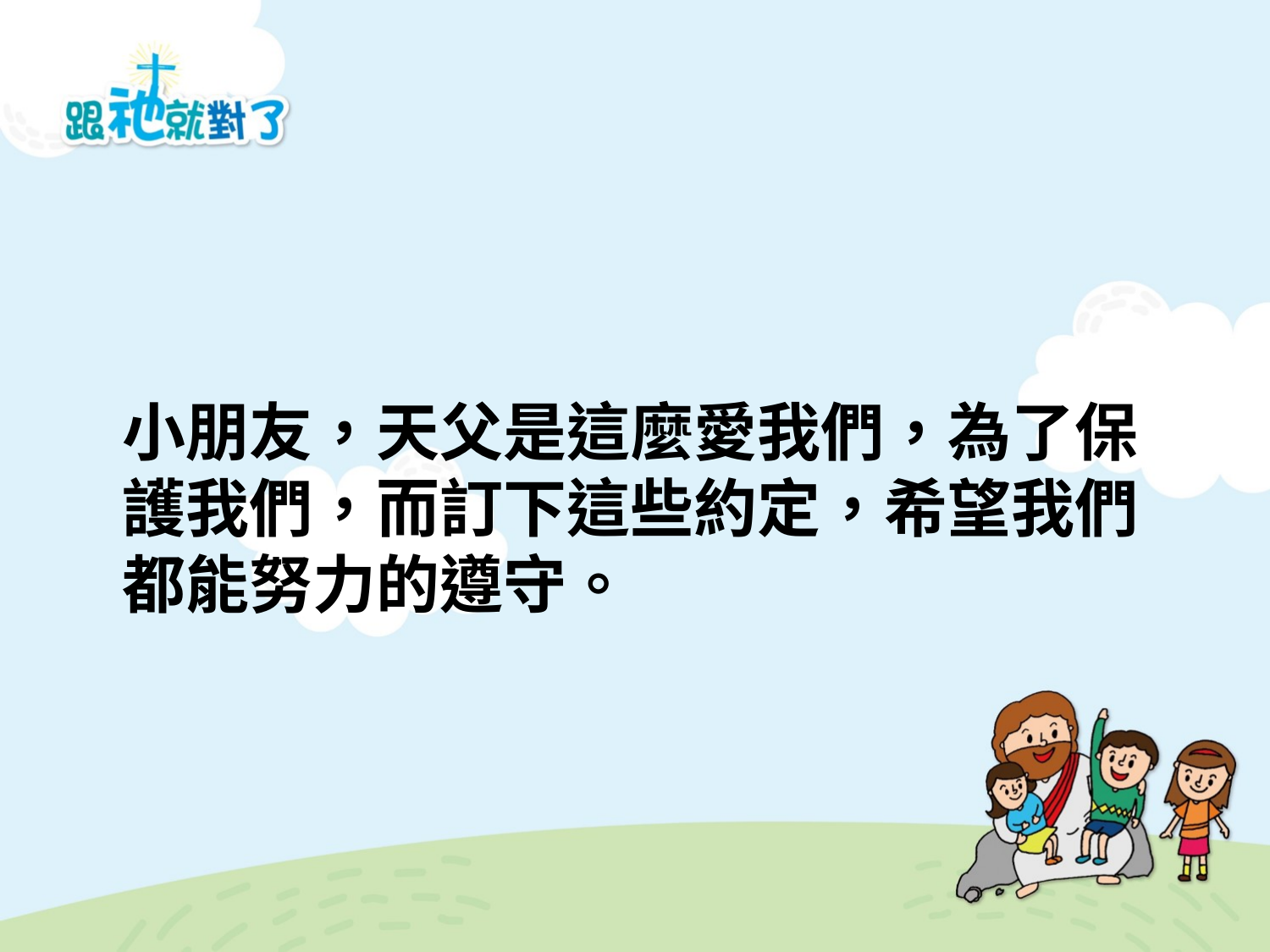

小朋友，天父是這麼愛我們，為了保護我們，而訂下這些約定，希望我們都能努力的遵守。